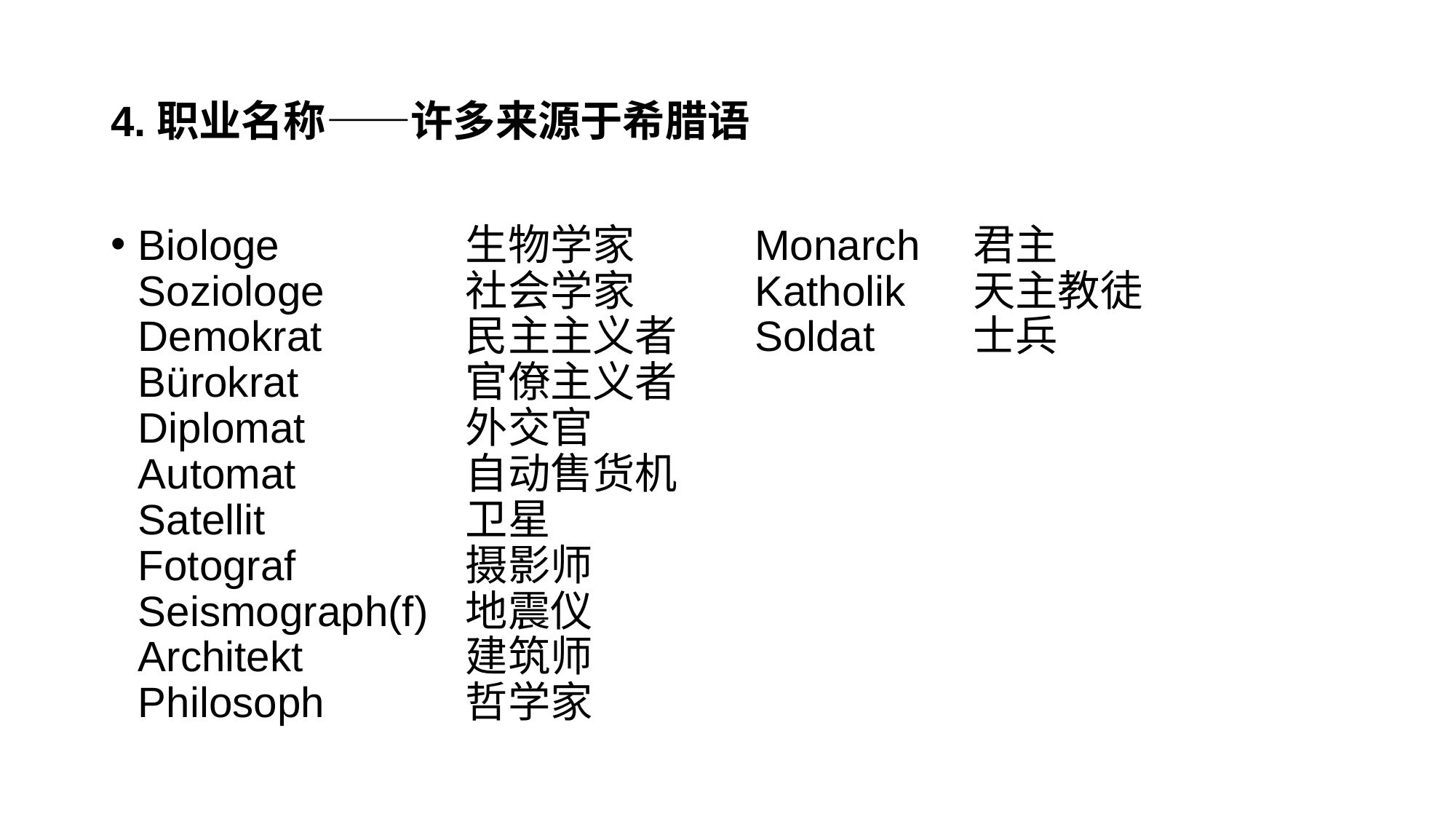

# 4.职业名称——许多来源于希腊语
Biologe		生物学家
Soziologe		社会学家
Demokrat		民主主义者
Bürokrat		官僚主义者
Diplomat		外交官
Automat		自动售货机
Satellit		卫星
Fotograf		摄影师
Seismograph(f)	地震仪
Architekt		建筑师
Philosoph		哲学家
Monarch	君主
Katholik	天主教徒
Soldat	士兵